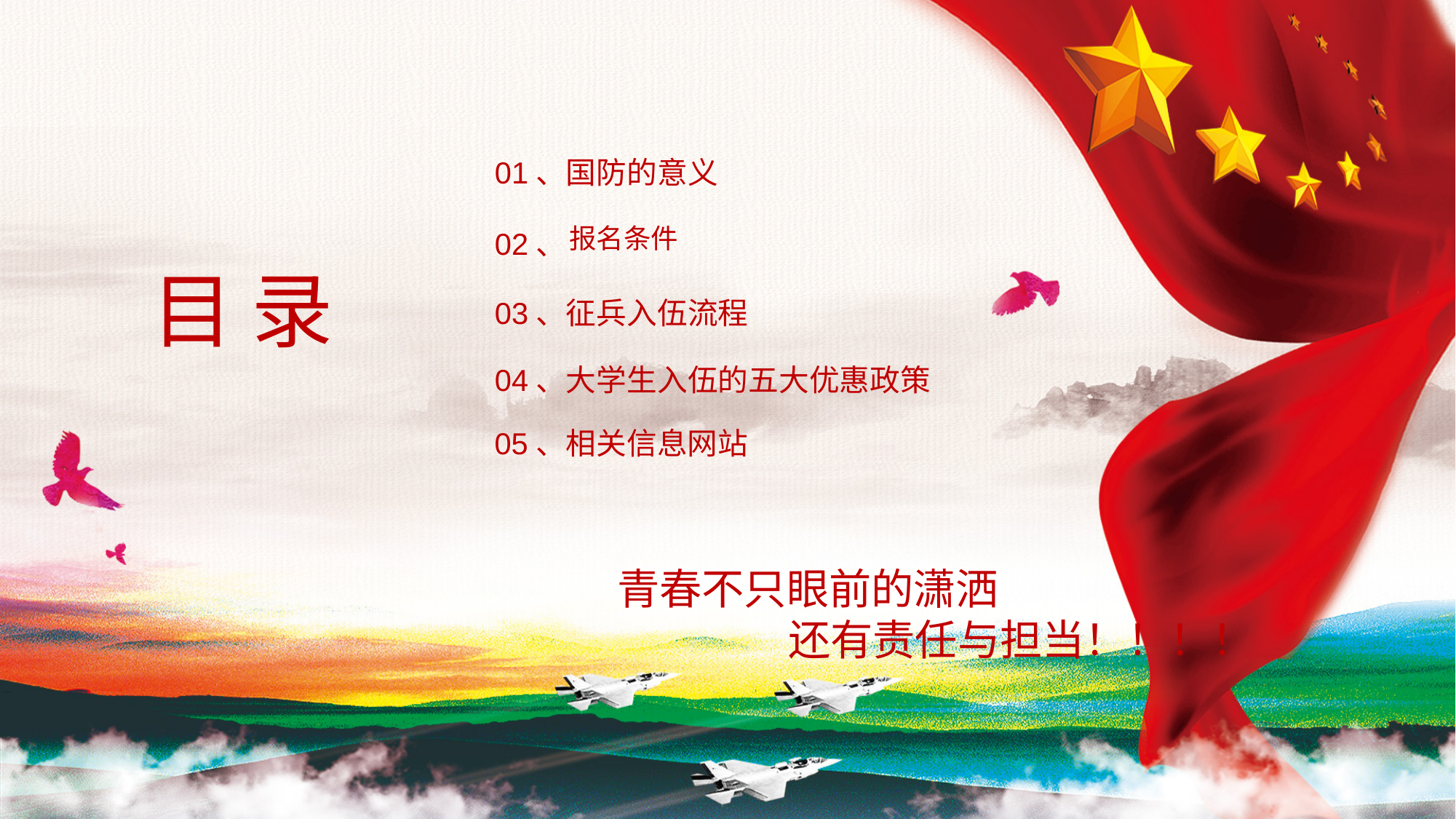

01、国防的意义
02、
报名条件
目 录
03、征兵入伍流程
04、大学生入伍的五大优惠政策
05、相关信息网站

青春不只眼前的潇洒
                 还有责任与担当！！！！